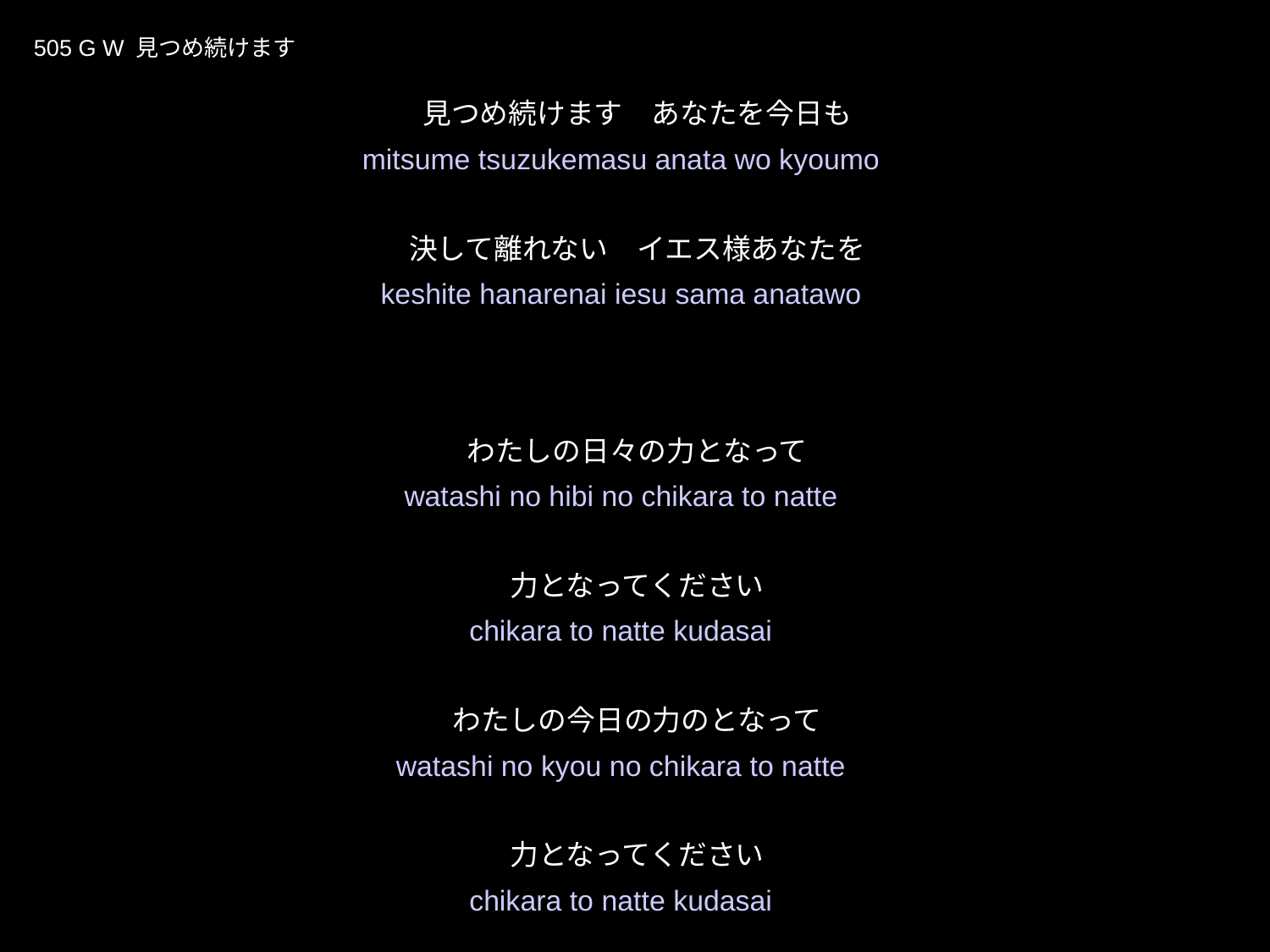

みつめつづけます
★W
505 G W 見つめ続けます
★４
見つめ続けます　あなたを今日も

決して離れない　イエス様あなたを

わたしの日々の力となって

力となってください

わたしの今日の力のとなって

力となってください
mitsume tsuzukemasu anata wo kyoumo

keshite hanarenai iesu sama anatawo

watashi no hibi no chikara to natte

chikara to natte kudasai

watashi no kyou no chikara to natte

chikara to natte kudasai